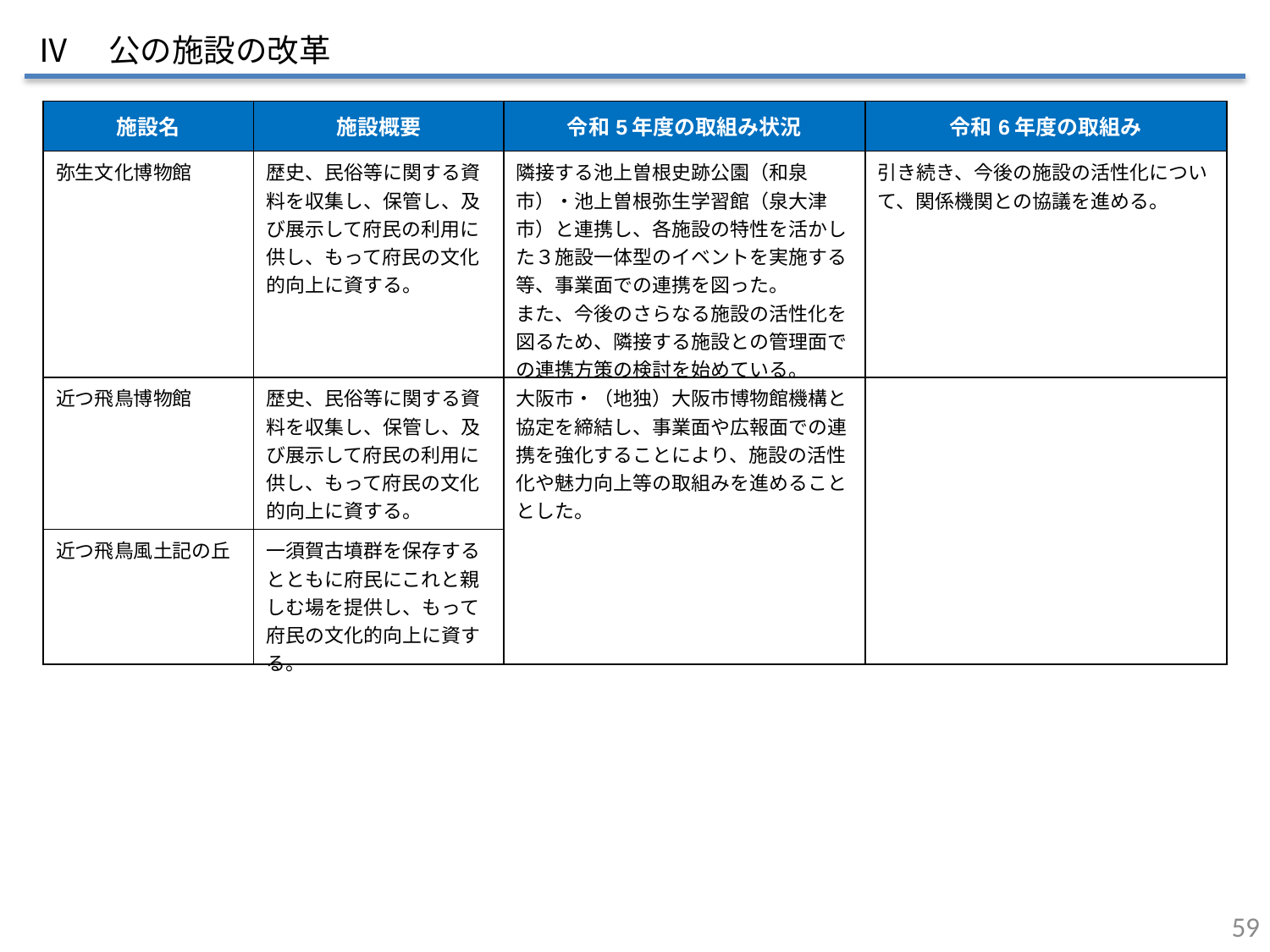

Ⅳ　公の施設の改革
| 施設名 | 施設概要 | 令和5年度の取組み状況 | 令和6年度の取組み |
| --- | --- | --- | --- |
| 弥生文化博物館 | 歴史、民俗等に関する資料を収集し、保管し、及び展示して府民の利用に供し、もって府民の文化的向上に資する。 | 隣接する池上曽根史跡公園（和泉市）・池上曽根弥生学習館（泉大津市）と連携し、各施設の特性を活かした３施設一体型のイベントを実施する等、事業面での連携を図った。 また、今後のさらなる施設の活性化を図るため、隣接する施設との管理面での連携方策の検討を始めている。 | 引き続き、今後の施設の活性化について、関係機関との協議を進める。 |
| 近つ飛鳥博物館 | 歴史、民俗等に関する資料を収集し、保管し、及び展示して府民の利用に供し、もって府民の文化的向上に資する。 | 大阪市・（地独）大阪市博物館機構と協定を締結し、事業面や広報面での連携を強化することにより、施設の活性化や魅力向上等の取組みを進めることとした。 |  |
| 近つ飛鳥風土記の丘 | 一須賀古墳群を保存するとともに府民にこれと親しむ場を提供し、もって府民の文化的向上に資する。 |  |  |
59